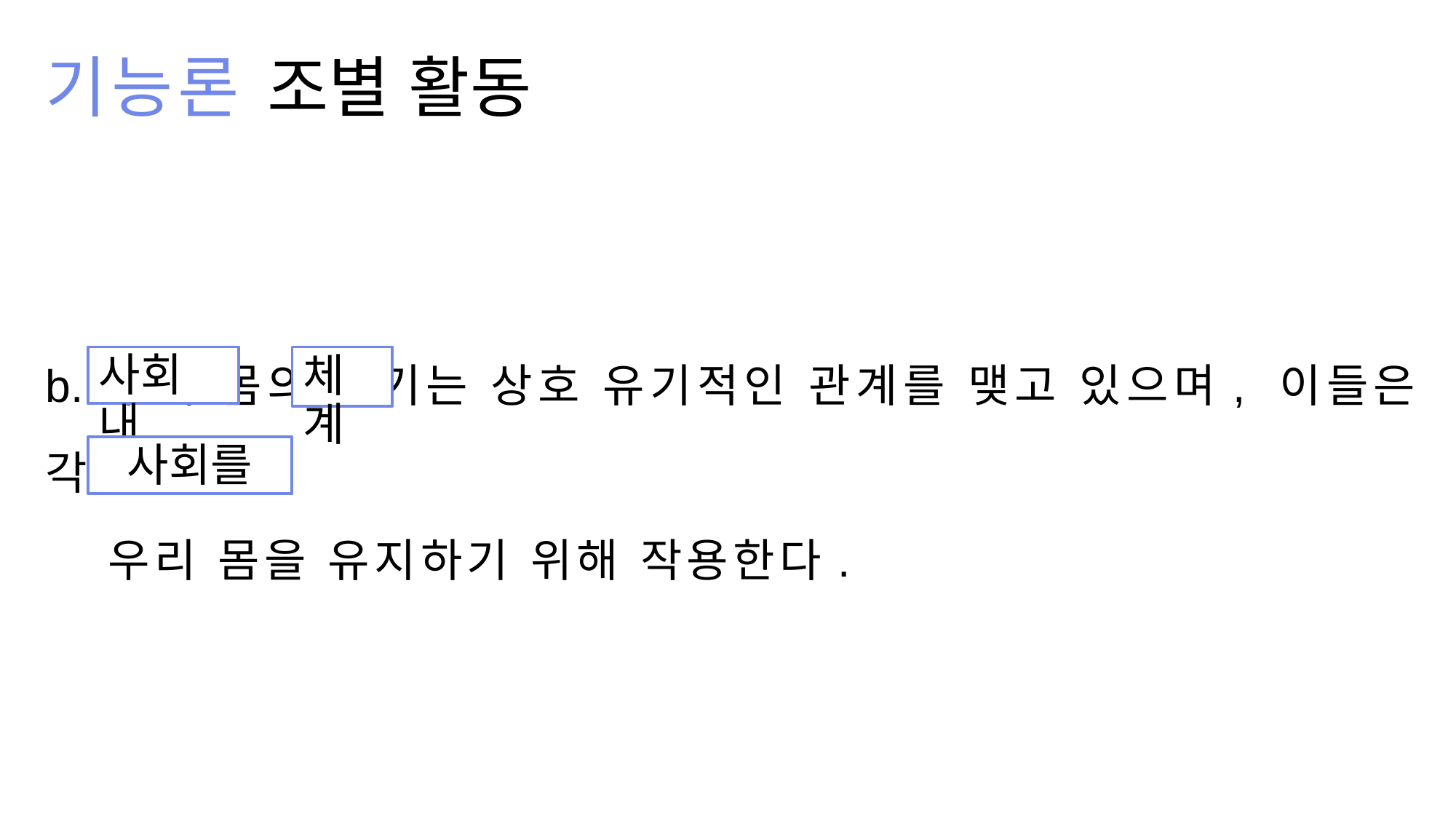

# 기능론 조별 활동
b. 우리 몸의 장기는 상호 유기적인 관계를 맺고 있으며, 이들은 각각
   우리 몸을 유지하기 위해 작용한다.
사회 내
체계
사회를